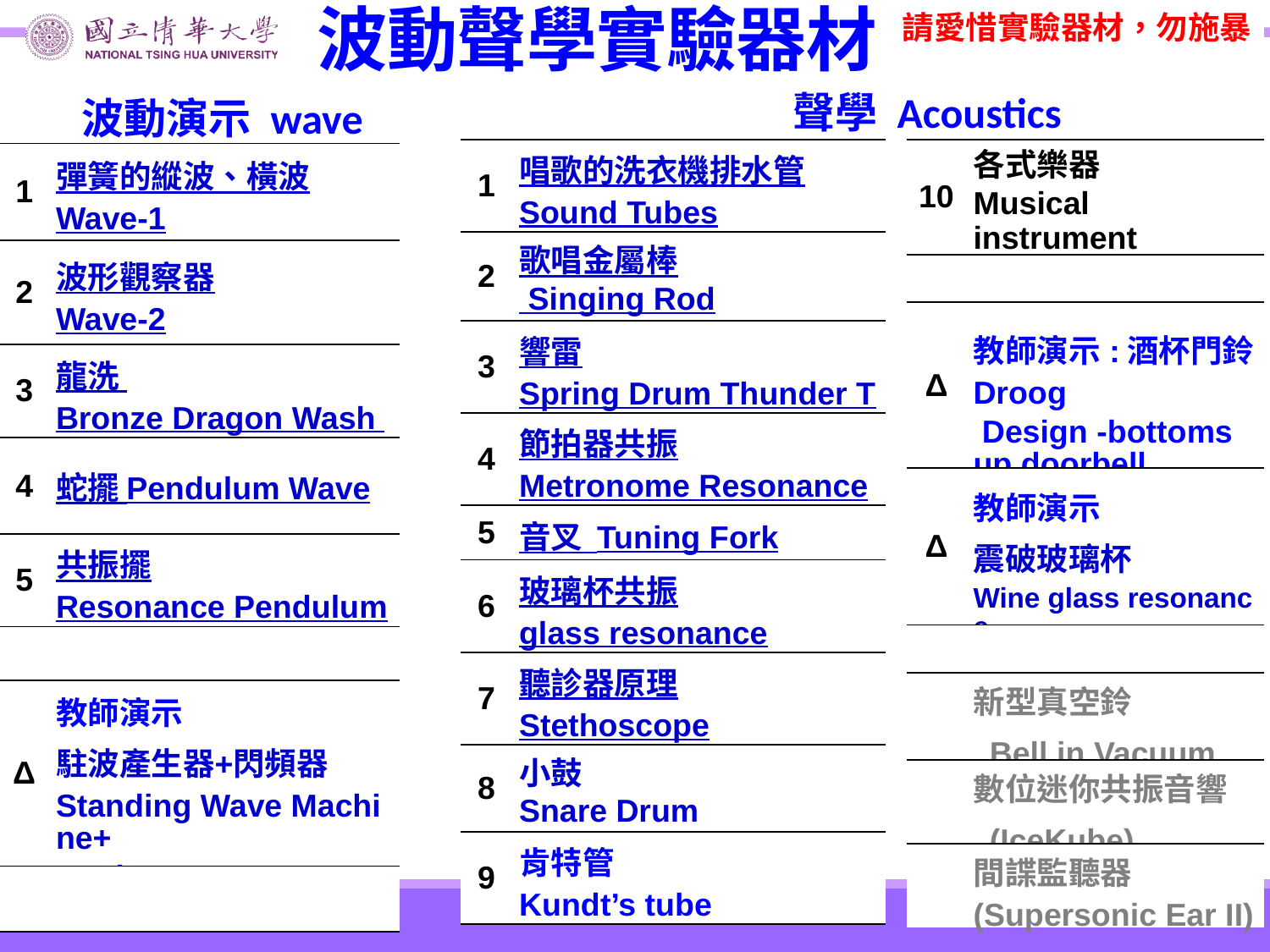

# 波動聲學實驗器材
請愛惜實驗器材，勿施暴
聲學 Acoustics
波動演示 wave
| 10 | 各式樂器 Musical instrument |
| --- | --- |
|  |  |
| Δ | 教師演示:酒杯門鈴 Droog Design -bottoms up doorbell |
| Δ | 教師演示 震破玻璃杯 Wine glass resonance |
|  |  |
|  | 新型真空鈴 Bell in Vacuum |
|  | 數位迷你共振音響 (IceKube) |
|  | 間諜監聽器 (Supersonic Ear II) |
| 1 | 唱歌的洗衣機排水管 Sound Tubes |
| --- | --- |
| 2 | 歌唱金屬棒 Singing Rod |
| 3 | 響雷 Spring Drum Thunder Tube |
| 4 | 節拍器共振 Metronome Resonance |
| 5 | 音叉 Tuning Fork |
| 6 | 玻璃杯共振 glass resonance |
| 7 | 聽診器原理 Stethoscope |
| 8 | 小鼓 Snare Drum |
| 9 | 肯特管 Kundt’s tube |
| 1 | 彈簧的縱波、橫波 Wave-1 |
| --- | --- |
| 2 | 波形觀察器 Wave-2 |
| 3 | 龍洗 Bronze Dragon Wash Basin |
| 4 | 蛇擺 Pendulum Wave |
| 5 | 共振擺 Resonance Pendulum |
|  |  |
| Δ | 教師演示 駐波產生器+閃頻器 Standing Wave Machine+strobe |
|  |  |